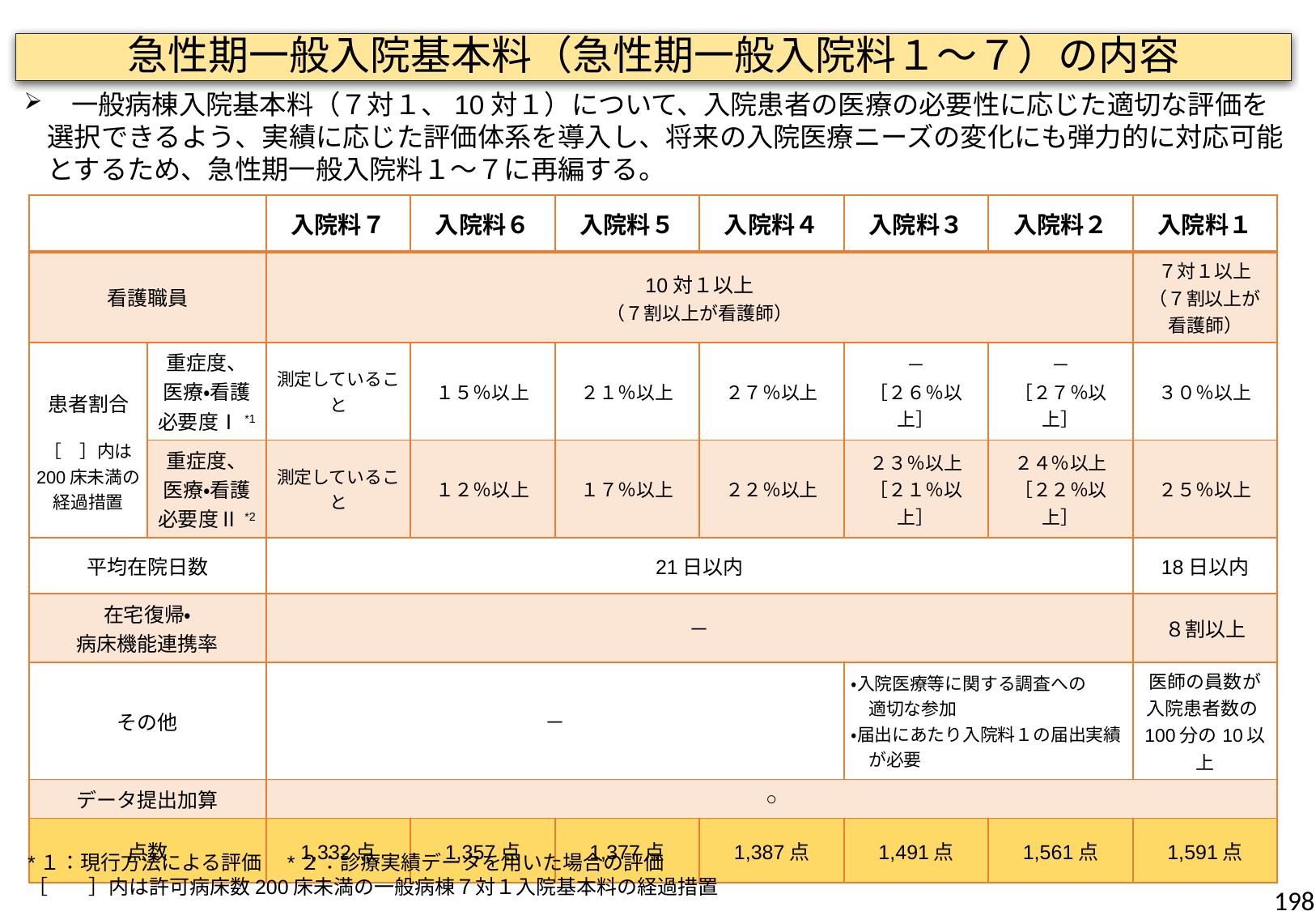

急性期一般入院基本料（急性期一般入院料１～７）の内容

　一般病棟入院基本料（７対１、10対１）について、入院患者の医療の必要性に応じた適切な評価を選択できるよう、実績に応じた評価体系を導入し、将来の入院医療ニーズの変化にも弾力的に対応可能とするため、急性期一般入院料１～７に再編する。

|  |  | 入院料７ | 入院料６ | 入院料５ | 入院料４ | 入院料３ | 入院料２ | 入院料１ |
| --- | --- | --- | --- | --- | --- | --- | --- | --- |
| 看護職員 |  | 10対１以上 （７割以上が看護師） |  |  |  |  |  | ７対１以上 （７割以上が 看護師） |
| 患者割合 ［　］内は 200床未満の経過措置 | 重症度、 医療・看護必要度Ⅰ\*1 | 測定していること | １５％以上 | ２１％以上 | ２７％以上 | － ［２６％以上］ | － ［２７％以上］ | ３０％以上 |
|  | 重症度、 医療・看護必要度Ⅱ\*2 | 測定していること | １２％以上 | １７％以上 | ２２％以上 | ２３％以上 ［２１％以上］ | ２４％以上 ［２２％以上］ | ２５％以上 |
| 平均在院日数 |  | 21日以内 |  |  |  |  |  | 18日以内 |
| 在宅復帰・ 病床機能連携率 |  | － |  |  |  |  |  | ８割以上 |
| その他 |  | － |  |  |  | ・入院医療等に関する調査への 　適切な参加 ・届出にあたり入院料１の届出実績 　が必要 |  | 医師の員数が入院患者数の100分の10以上 |
| データ提出加算 |  | ○ |  |  |  |  |  |  |
| 点数 |  | 1,332点 | 1,357点 | 1,377点 | 1,387点 | 1,491点 | 1,561点 | 1,591点 |
*１：現行方法による評価　*２：診療実績データを用いた場合の評価
［　　］内は許可病床数200床未満の一般病棟７対１入院基本料の経過措置
198